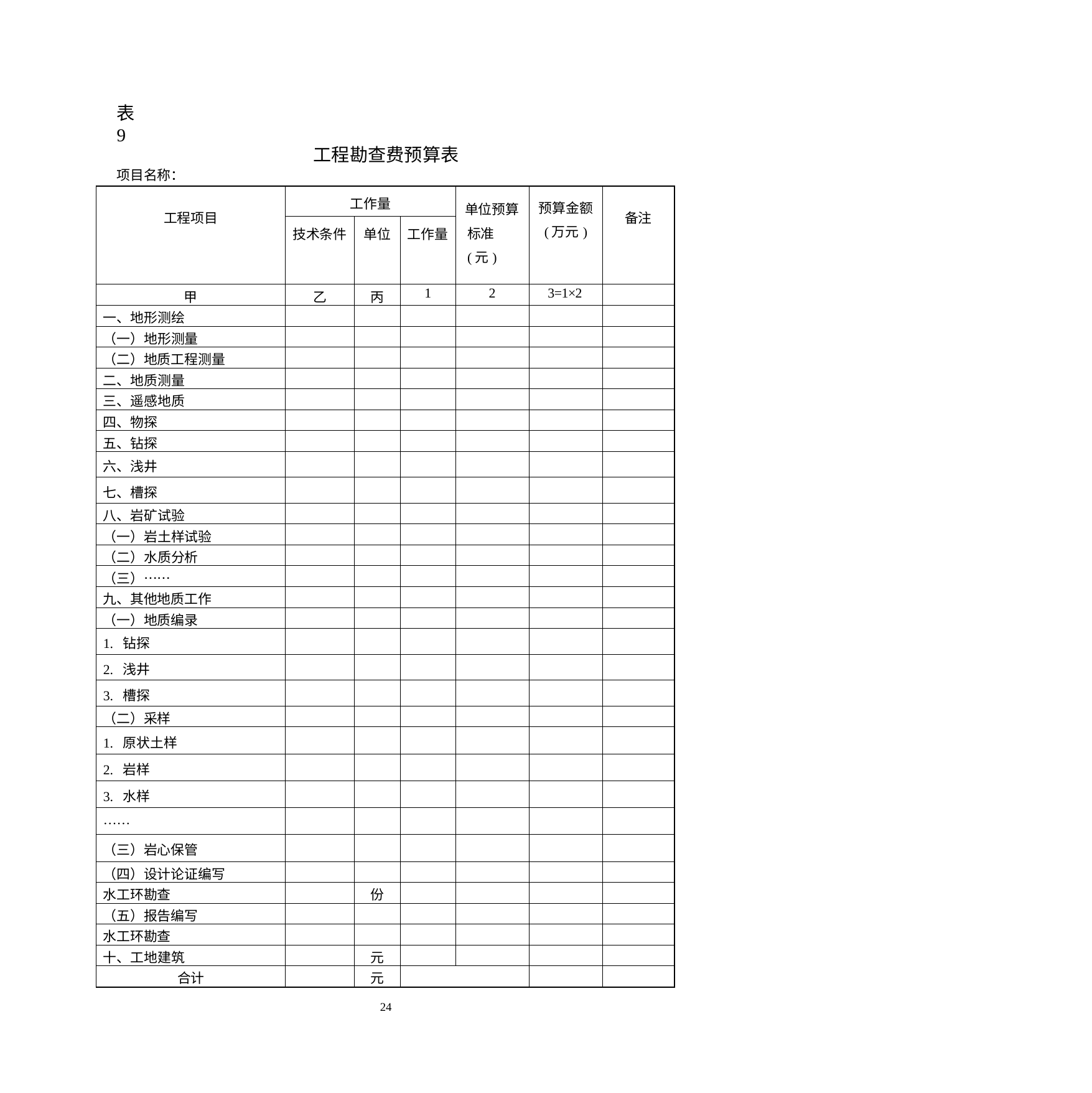

表 9
工程勘查费预算表
项目名称：
| 工程项目 | 工作量 |  |  | 单位预算 标准(元) | 预算金额 (万元) | 备注 |
| --- | --- | --- | --- | --- | --- | --- |
|  | 技术条件 | 单位 | 工作量 |  |  |  |
| 甲 | 乙 | 丙 | 1 | 2 | 3=1×2 |  |
| 一、地形测绘 |  |  |  |  |  |  |
| （一）地形测量 |  |  |  |  |  |  |
| （二）地质工程测量 |  |  |  |  |  |  |
| 二、地质测量 |  |  |  |  |  |  |
| 三、遥感地质 |  |  |  |  |  |  |
| 四、物探 |  |  |  |  |  |  |
| 五、钻探 |  |  |  |  |  |  |
| 六、浅井 |  |  |  |  |  |  |
| 七、槽探 |  |  |  |  |  |  |
| 八、岩矿试验 |  |  |  |  |  |  |
| （一）岩土样试验 |  |  |  |  |  |  |
| （二）水质分析 |  |  |  |  |  |  |
| （三）…… |  |  |  |  |  |  |
| 九、其他地质工作 |  |  |  |  |  |  |
| （一）地质编录 |  |  |  |  |  |  |
| 1. 钻探 |  |  |  |  |  |  |
| 2. 浅井 |  |  |  |  |  |  |
| 3. 槽探 |  |  |  |  |  |  |
| （二）采样 |  |  |  |  |  |  |
| 1. 原状土样 |  |  |  |  |  |  |
| 2. 岩样 |  |  |  |  |  |  |
| 3. 水样 |  |  |  |  |  |  |
| …… |  |  |  |  |  |  |
| （三）岩心保管 |  |  |  |  |  |  |
| （四）设计论证编写 |  |  |  |  |  |  |
| 水工环勘查 |  | 份 |  |  |  |  |
| （五）报告编写 |  |  |  |  |  |  |
| 水工环勘查 |  |  |  |  |  |  |
| 十、工地建筑 |  | 元 |  |  |  |  |
| 合计 |  | 元 |  |  |  |  |
24